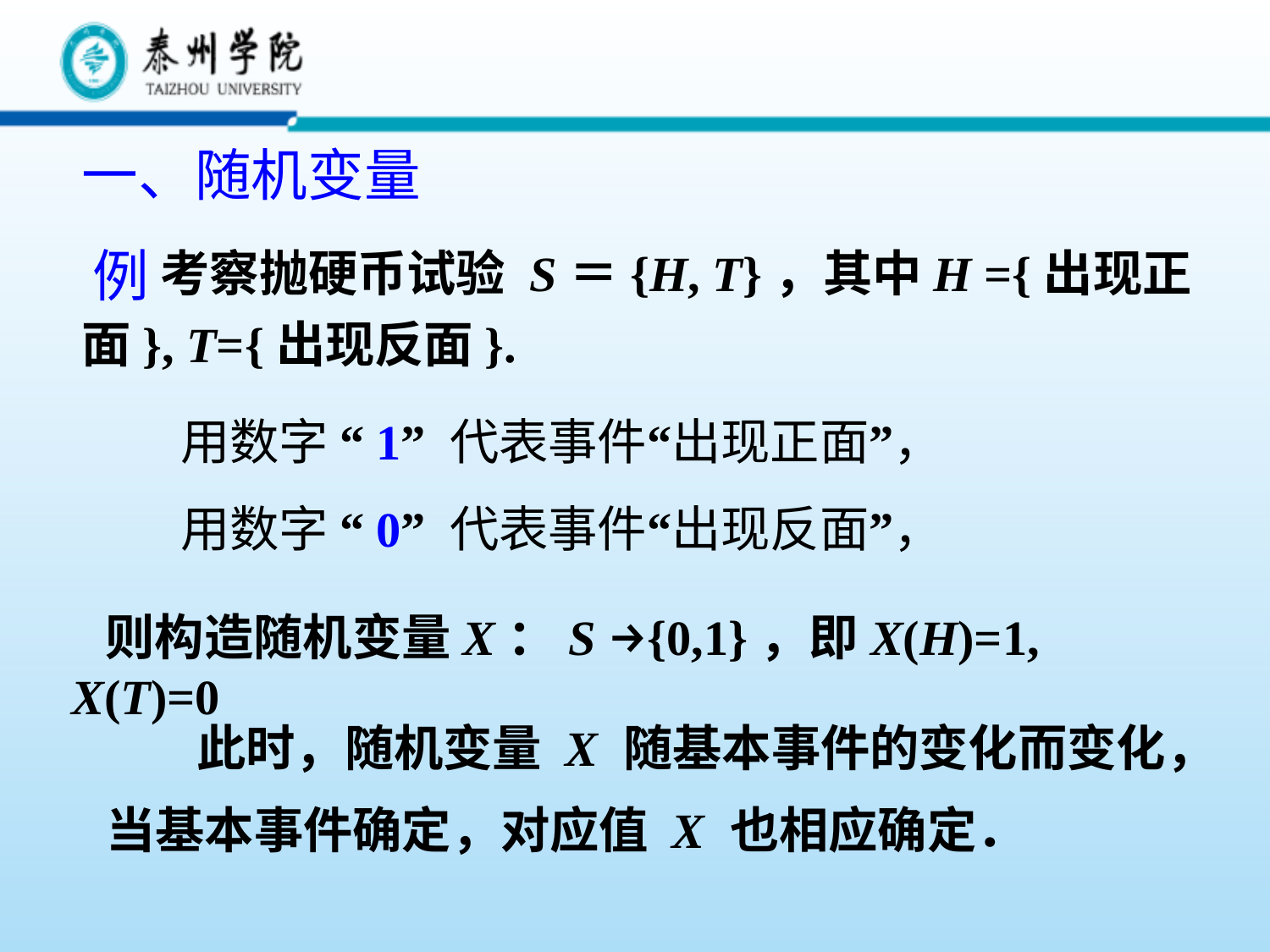

一、随机变量
      考察抛硬币试验 S＝{H, T}，其中H ={出现正面}, T={出现反面}.
例
  用数字 “1” 代表事件“出现正面”，
  用数字 “0” 代表事件“出现反面”，
  则构造随机变量X：S →{0,1}，即X(H)=1, X(T)=0
       此时，随机变量 X 随基本事件的变化而变化，当基本事件确定，对应值 X 也相应确定．